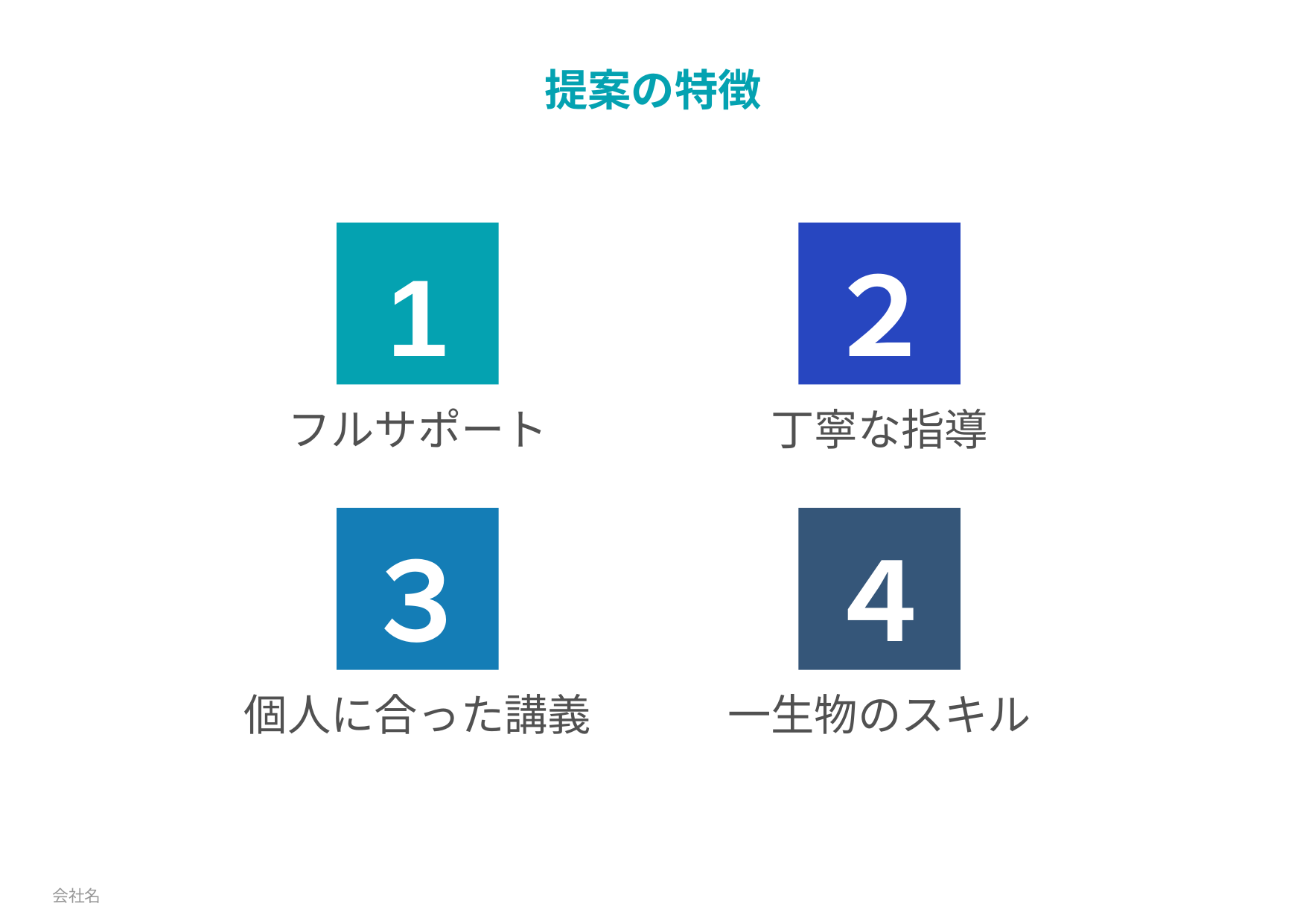

# 提案の特徴
1
２
フルサポート
丁寧な指導
３
４
個人に合った講義
一生物のスキル
会社名